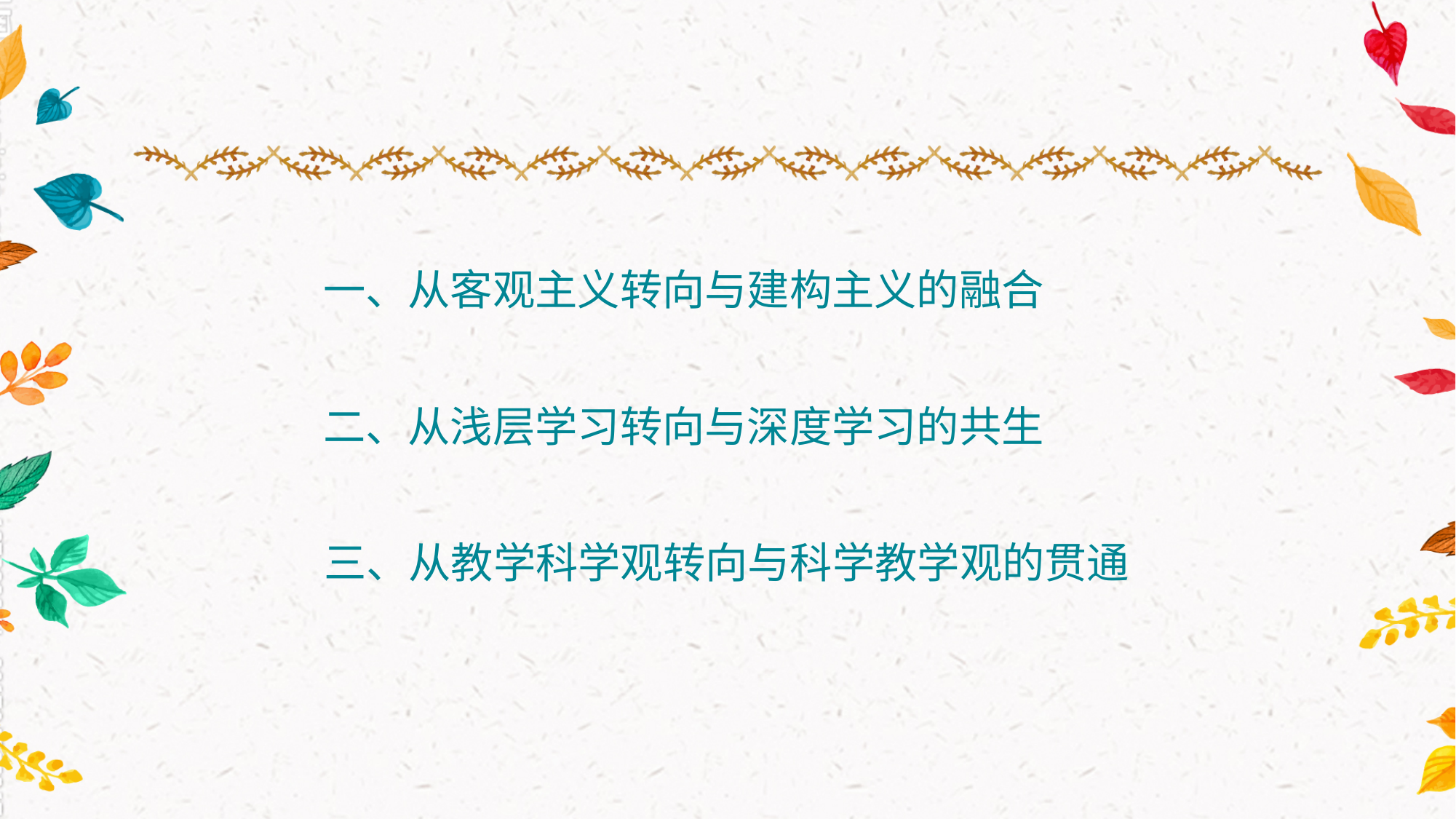

一、从客观主义转向与建构主义的融合
二、从浅层学习转向与深度学习的共生
三、从教学科学观转向与科学教学观的贯通